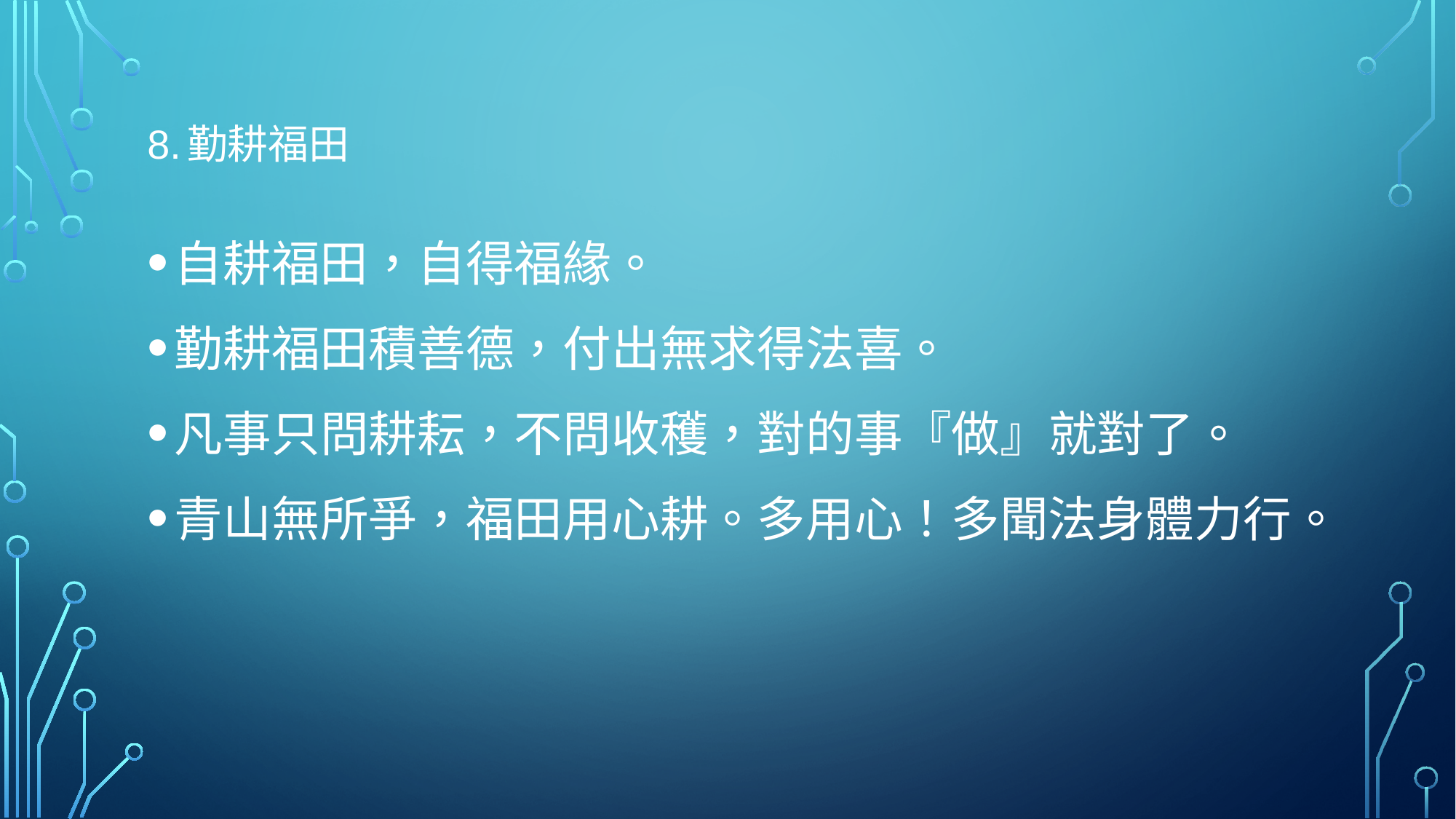

# 8.勤耕福田
自耕福田，自得福緣。
勤耕福田積善德，付出無求得法喜。
凡事只問耕耘，不問收穫，對的事『做』就對了。
青山無所爭，福田用心耕。多用心！多聞法身體力行。